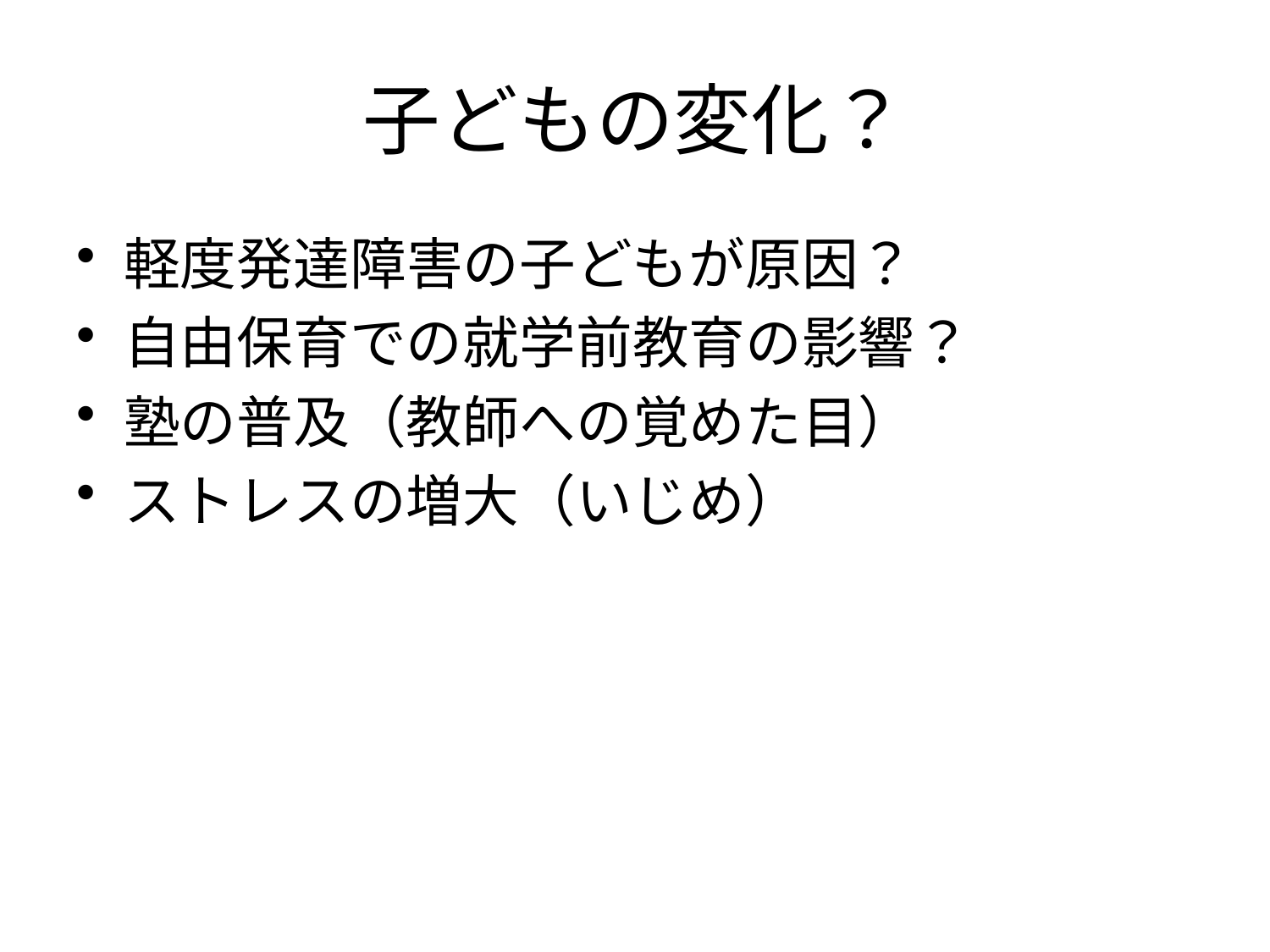

# 子どもの変化？
軽度発達障害の子どもが原因？
自由保育での就学前教育の影響？
塾の普及（教師への覚めた目）
ストレスの増大（いじめ）